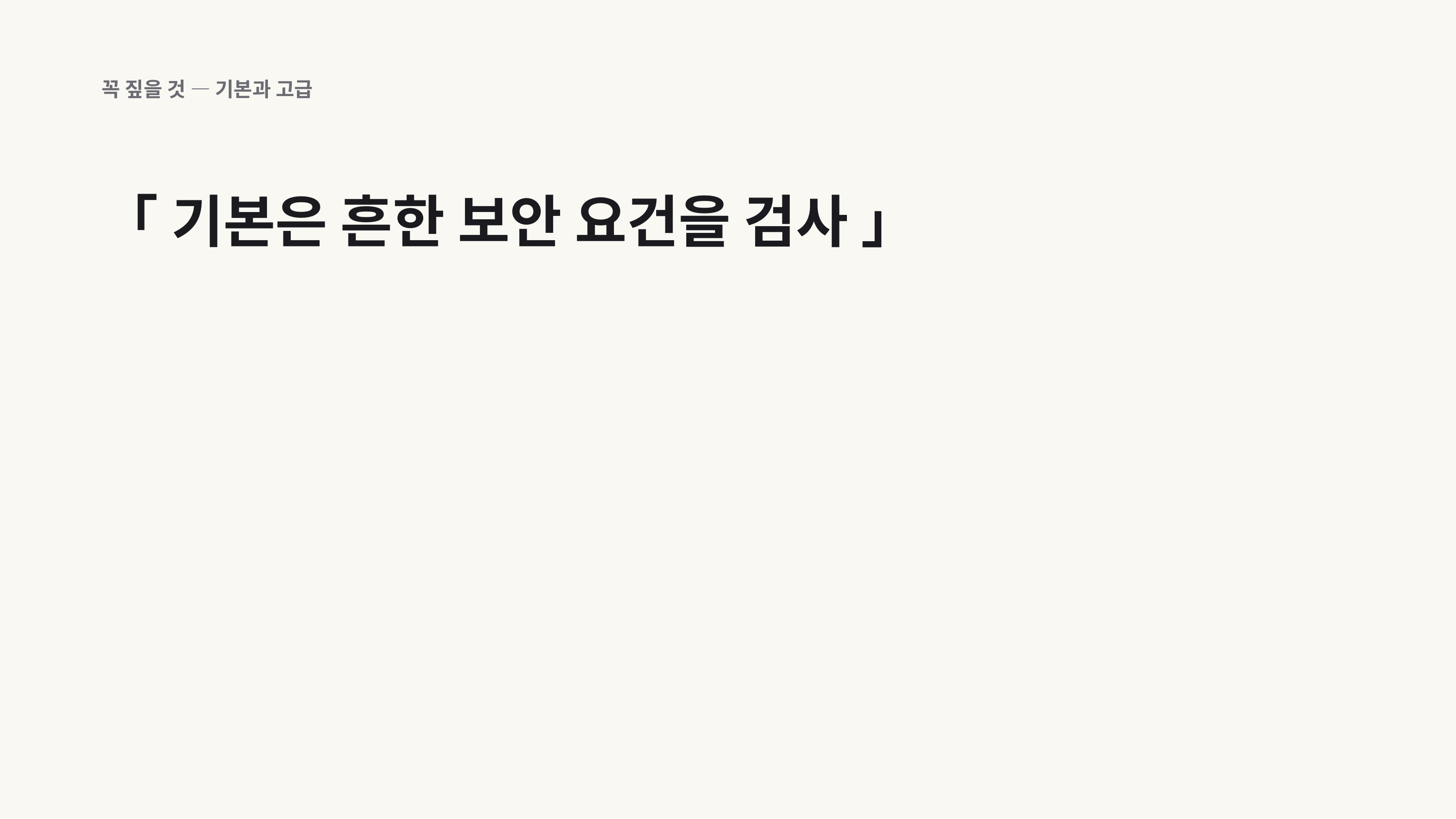

꼭 짚을 것 — 기본과 고급
「 기본은 흔한 보안 요건을 검사 」